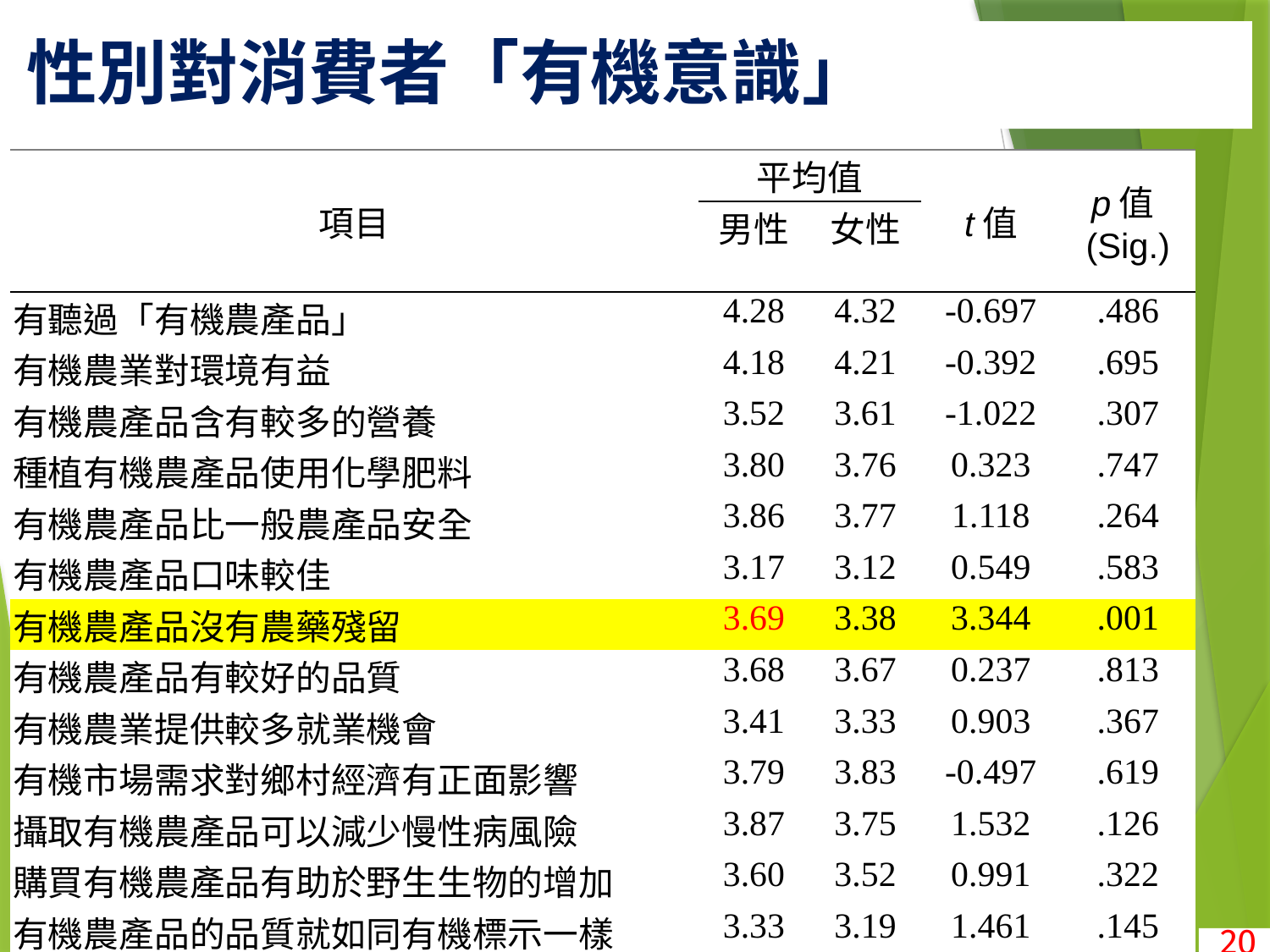

# 性別對消費者「有機意識」
| 項目 | 平均值 |  | t值 | p值(Sig.) |
| --- | --- | --- | --- | --- |
|  | 男性 | 女性 |  |  |
| 有聽過「有機農產品」 | 4.28 | 4.32 | -0.697 | .486 |
| 有機農業對環境有益 | 4.18 | 4.21 | -0.392 | .695 |
| 有機農產品含有較多的營養 | 3.52 | 3.61 | -1.022 | .307 |
| 種植有機農產品使用化學肥料 | 3.80 | 3.76 | 0.323 | .747 |
| 有機農產品比一般農產品安全 | 3.86 | 3.77 | 1.118 | .264 |
| 有機農產品口味較佳 | 3.17 | 3.12 | 0.549 | .583 |
| 有機農產品沒有農藥殘留 | 3.69 | 3.38 | 3.344 | .001 |
| 有機農產品有較好的品質 | 3.68 | 3.67 | 0.237 | .813 |
| 有機農業提供較多就業機會 | 3.41 | 3.33 | 0.903 | .367 |
| 有機市場需求對鄉村經濟有正面影響 | 3.79 | 3.83 | -0.497 | .619 |
| 攝取有機農產品可以減少慢性病風險 | 3.87 | 3.75 | 1.532 | .126 |
| 購買有機農產品有助於野生生物的增加 | 3.60 | 3.52 | 0.991 | .322 |
| 有機農產品的品質就如同有機標示一樣 | 3.33 | 3.19 | 1.461 | .145 |

20